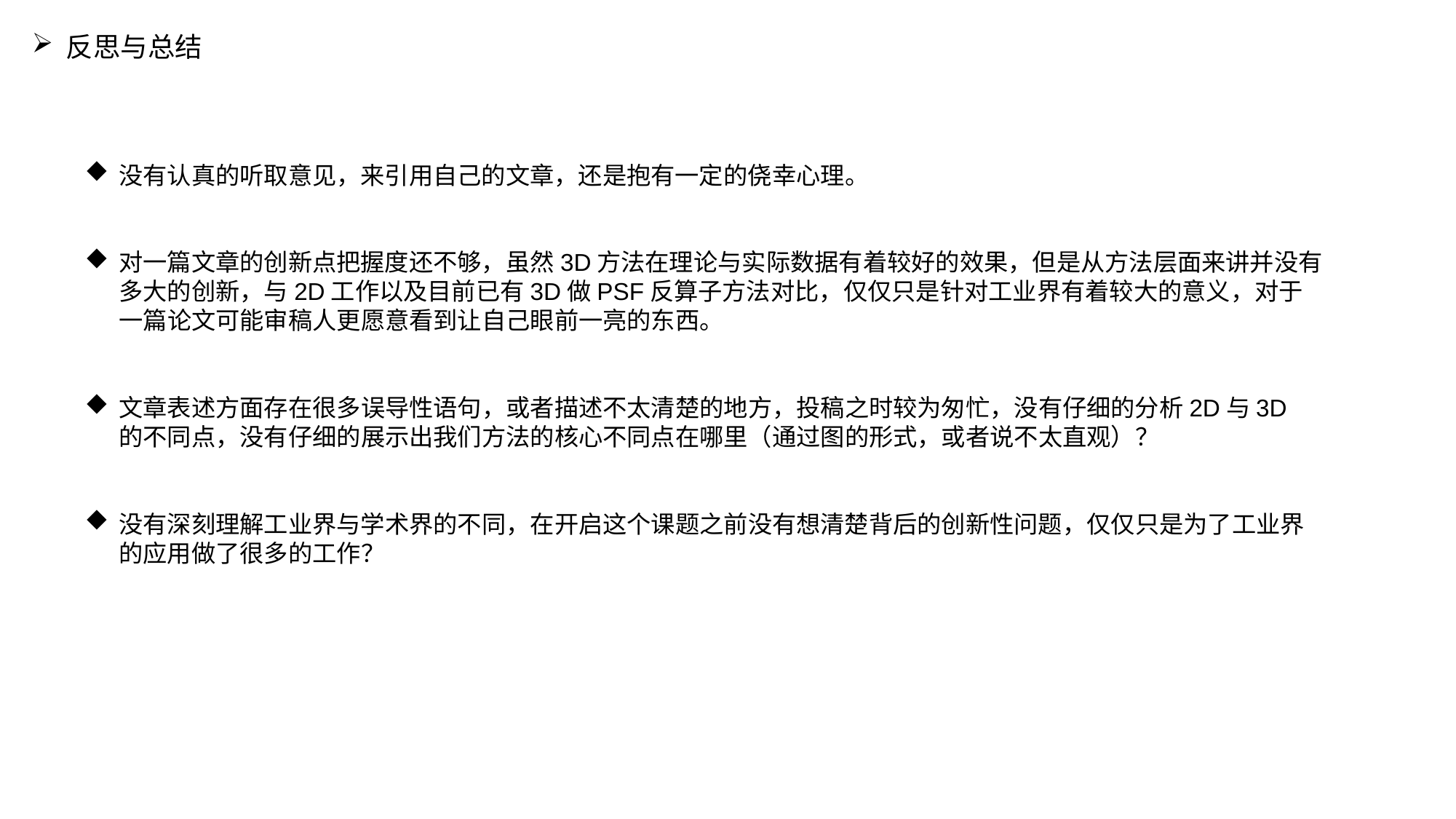

反思与总结
没有认真的听取意见，来引用自己的文章，还是抱有一定的侥幸心理。

对一篇文章的创新点把握度还不够，虽然3D方法在理论与实际数据有着较好的效果，但是从方法层面来讲并没有多大的创新，与2D工作以及目前已有3D做PSF反算子方法对比，仅仅只是针对工业界有着较大的意义，对于一篇论文可能审稿人更愿意看到让自己眼前一亮的东西。

文章表述方面存在很多误导性语句，或者描述不太清楚的地方，投稿之时较为匆忙，没有仔细的分析2D与3D 的不同点，没有仔细的展示出我们方法的核心不同点在哪里（通过图的形式，或者说不太直观）？

没有深刻理解工业界与学术界的不同，在开启这个课题之前没有想清楚背后的创新性问题，仅仅只是为了工业界的应用做了很多的工作？